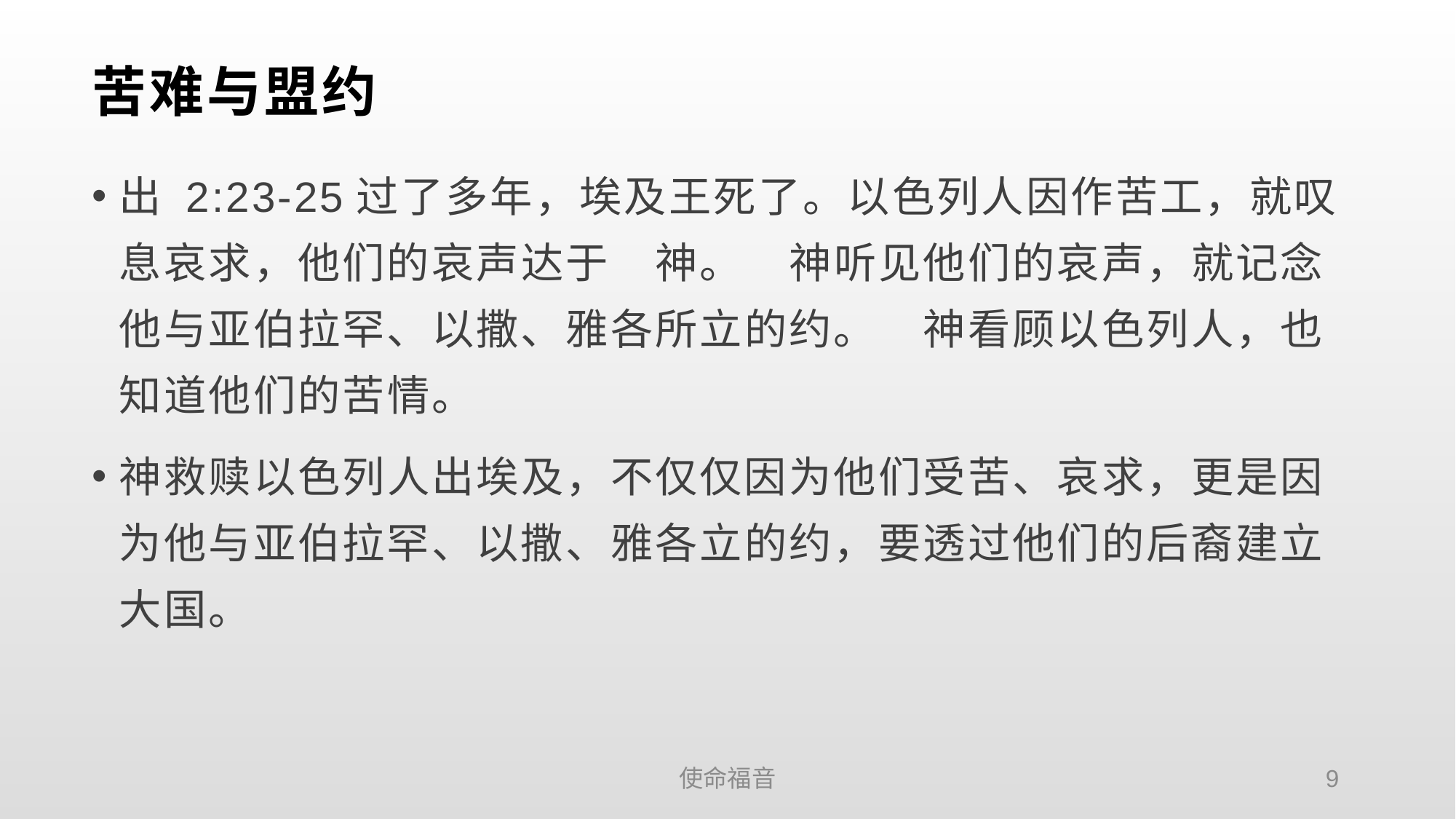

# 苦难与盟约
出 2:23-25过了多年，埃及王死了。以色列人因作苦工，就叹息哀求，他们的哀声达于　神。　神听见他们的哀声，就记念他与亚伯拉罕、以撒、雅各所立的约。　神看顾以色列人，也知道他们的苦情。
神救赎以色列人出埃及，不仅仅因为他们受苦、哀求，更是因为他与亚伯拉罕、以撒、雅各立的约，要透过他们的后裔建立大国。
使命福音
9